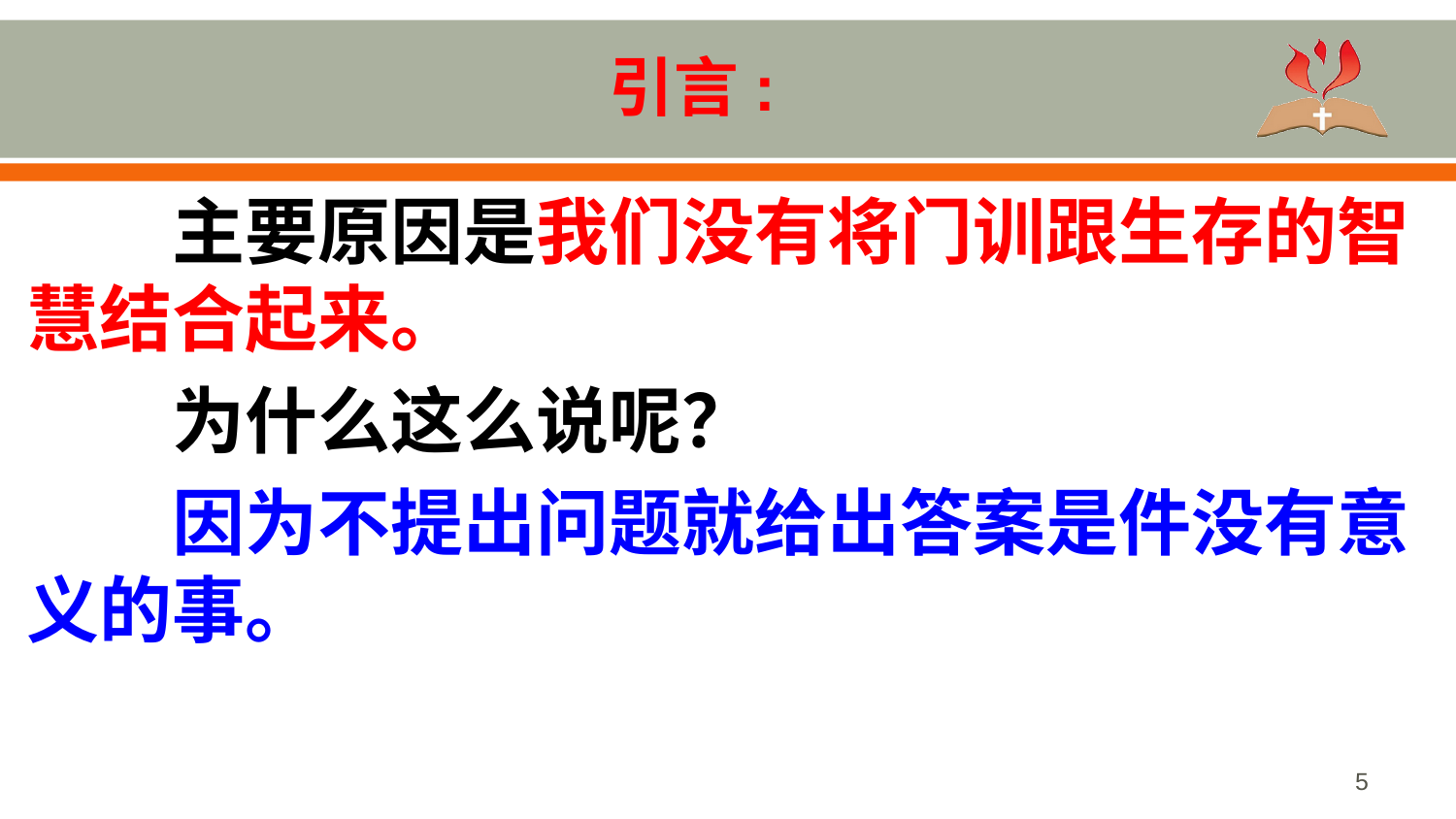

引言:
    	主要原因是我们没有将门训跟生存的智慧结合起来。
	为什么这么说呢？
     	因为不提出问题就给出答案是件没有意义的事。

5